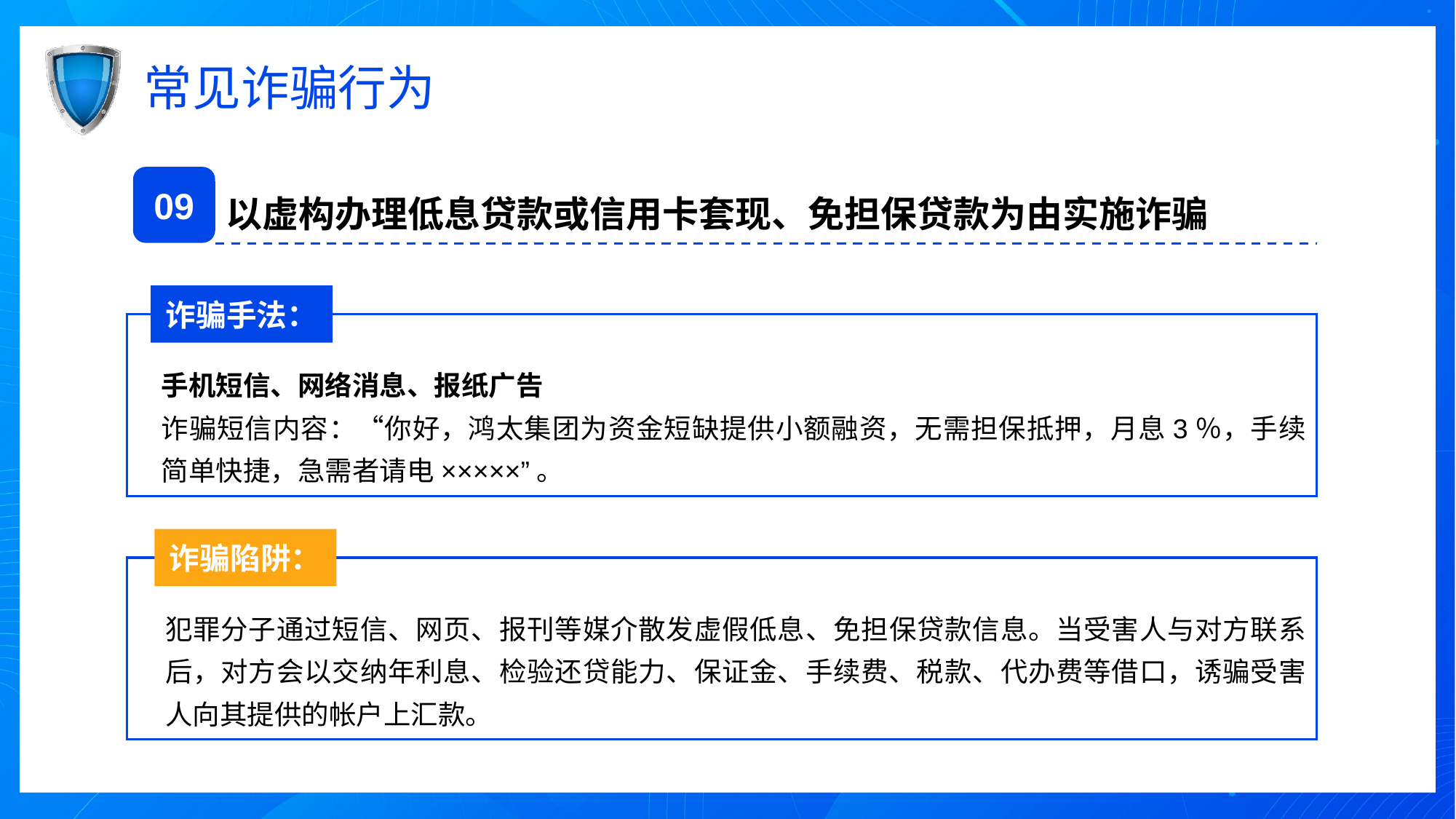

# 常见诈骗行为
09
以虚构办理低息贷款或信用卡套现、免担保贷款为由实施诈骗
诈骗手法：

手机短信、网络消息、报纸广告
诈骗短信内容：“你好，鸿太集团为资金短缺提供小额融资，无需担保抵押，月息3％，手续简单快捷，急需者请电×××××”。
诈骗陷阱：

犯罪分子通过短信、网页、报刊等媒介散发虚假低息、免担保贷款信息。当受害人与对方联系后，对方会以交纳年利息、检验还贷能力、保证金、手续费、税款、代办费等借口，诱骗受害人向其提供的帐户上汇款。